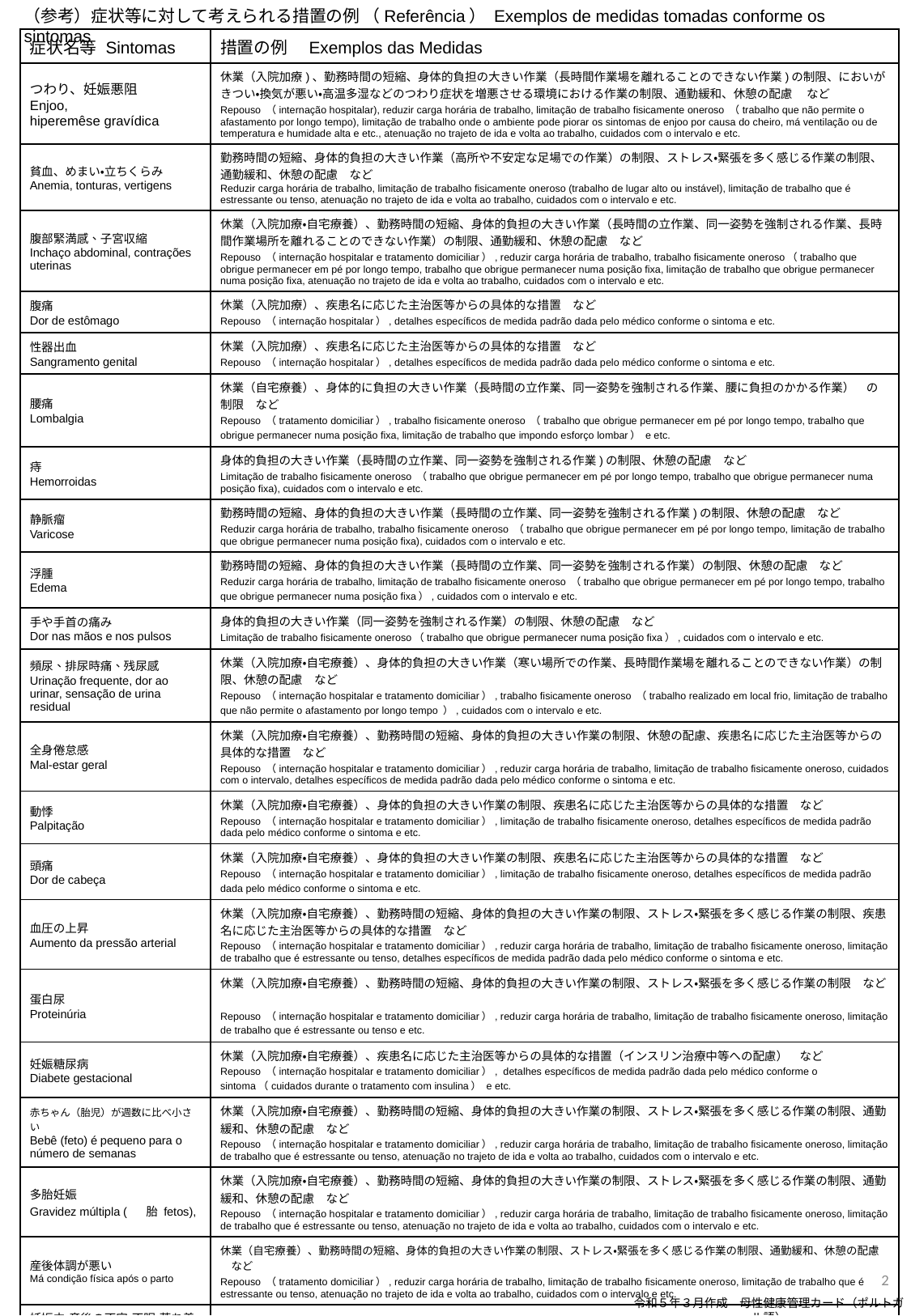

（参考）症状等に対して考えられる措置の例 （Referência） Exemplos de medidas tomadas conforme os sintomas
| 症状名等 Sintomas | 措置の例　Exemplos das Medidas |
| --- | --- |
| つわり、妊娠悪阻 Enjoo, hiperemêse gravídica | 休業（入院加療)、勤務時間の短縮、身体的負担の大きい作業（長時間作業場を離れることのできない作業)の制限、においがきつい・換気が悪い・高温多湿などのつわり症状を増悪させる環境における作業の制限、通勤緩和、休憩の配慮　 など Repouso （internação hospitalar), reduzir carga horária de trabalho, limitação de trabalho fisicamente oneroso （trabalho que não permite o afastamento por longo tempo), limitação de trabalho onde o ambiente pode piorar os sintomas de enjoo por causa do cheiro, má ventilação ou de temperatura e humidade alta e etc., atenuação no trajeto de ida e volta ao trabalho, cuidados com o intervalo e etc. |
| 貧血、めまい・立ちくらみ Anemia, tonturas, vertigens | 勤務時間の短縮、身体的負担の大きい作業（高所や不安定な足場での作業）の制限、ストレス・緊張を多く感じる作業の制限、通勤緩和、休憩の配慮　など Reduzir carga horária de trabalho, limitação de trabalho fisicamente oneroso (trabalho de lugar alto ou instável), limitação de trabalho que é estressante ou tenso, atenuação no trajeto de ida e volta ao trabalho, cuidados com o intervalo e etc. |
| 腹部緊満感、子宮収縮 Inchaço abdominal, contrações uterinas | 休業（入院加療・自宅療養）、勤務時間の短縮、身体的負担の大きい作業（長時間の立作業、同一姿勢を強制される作業、長時間作業場所を離れることのできない作業）の制限、通勤緩和、休憩の配慮　など Repouso （internação hospitalar e tratamento domiciliar）, reduzir carga horária de trabalho, trabalho fisicamente oneroso（trabalho que obrigue permanecer em pé por longo tempo, trabalho que obrigue permanecer numa posição fixa, limitação de trabalho que obrigue permanecer numa posição fixa, atenuação no trajeto de ida e volta ao trabalho, cuidados com o intervalo e etc. |
| 腹痛 Dor de estômago | 休業（入院加療）、疾患名に応じた主治医等からの具体的な措置　など Repouso （internação hospitalar）, detalhes específicos de medida padrão dada pelo médico conforme o sintoma e etc. |
| 性器出血 Sangramento genital | 休業（入院加療）、疾患名に応じた主治医等からの具体的な措置　など Repouso （internação hospitalar）, detalhes específicos de medida padrão dada pelo médico conforme o sintoma e etc. |
| 腰痛 Lombalgia | 休業（自宅療養）、身体的に負担の大きい作業（長時間の立作業、同一姿勢を強制される作業、腰に負担のかかる作業）　の制限　など Repouso （tratamento domiciliar）, trabalho fisicamente oneroso （trabalho que obrigue permanecer em pé por longo tempo, trabalho que obrigue permanecer numa posição fixa, limitação de trabalho que impondo esforço lombar） e etc. |
| 痔 Hemorroidas | 身体的負担の大きい作業（長時間の立作業、同一姿勢を強制される作業)の制限、休憩の配慮　など Limitação de trabalho fisicamente oneroso （trabalho que obrigue permanecer em pé por longo tempo, trabalho que obrigue permanecer numa posição fixa), cuidados com o intervalo e etc. |
| 静脈瘤 Varicose | 勤務時間の短縮、身体的負担の大きい作業（長時間の立作業、同一姿勢を強制される作業)の制限、休憩の配慮　など Reduzir carga horária de trabalho, trabalho fisicamente oneroso （trabalho que obrigue permanecer em pé por longo tempo, limitação de trabalho que obrigue permanecer numa posição fixa), cuidados com o intervalo e etc. |
| 浮腫 Edema | 勤務時間の短縮、身体的負担の大きい作業（長時間の立作業、同一姿勢を強制される作業）の制限、休憩の配慮　など Reduzir carga horária de trabalho, limitação de trabalho fisicamente oneroso （trabalho que obrigue permanecer em pé por longo tempo, trabalho que obrigue permanecer numa posição fixa）, cuidados com o intervalo e etc. |
| 手や手首の痛み Dor nas mãos e nos pulsos | 身体的負担の大きい作業（同一姿勢を強制される作業）の制限、休憩の配慮　など Limitação de trabalho fisicamente oneroso（trabalho que obrigue permanecer numa posição fixa）, cuidados com o intervalo e etc. |
| 頻尿、排尿時痛、残尿感 Urinação frequente, dor ao urinar, sensação de urina residual | 休業（入院加療・自宅療養）、身体的負担の大きい作業（寒い場所での作業、長時間作業場を離れることのできない作業）の制限、休憩の配慮　など Repouso （internação hospitalar e tratamento domiciliar）, trabalho fisicamente oneroso （trabalho realizado em local frio, limitação de trabalho que não permite o afastamento por longo tempo ）, cuidados com o intervalo e etc. |
| 全身倦怠感 Mal-estar geral | 休業（入院加療・自宅療養）、勤務時間の短縮、身体的負担の大きい作業の制限、休憩の配慮、疾患名に応じた主治医等からの具体的な措置　など　　 Repouso （internação hospitalar e tratamento domiciliar）, reduzir carga horária de trabalho, limitação de trabalho fisicamente oneroso, cuidados com o intervalo, detalhes específicos de medida padrão dada pelo médico conforme o sintoma e etc. |
| 動悸 Palpitação | 休業（入院加療・自宅療養）、身体的負担の大きい作業の制限、疾患名に応じた主治医等からの具体的な措置　など Repouso （internação hospitalar e tratamento domiciliar）, limitação de trabalho fisicamente oneroso, detalhes específicos de medida padrão dada pelo médico conforme o sintoma e etc. |
| 頭痛 Dor de cabeça | 休業（入院加療・自宅療養）、身体的負担の大きい作業の制限、疾患名に応じた主治医等からの具体的な措置　など　 Repouso （internação hospitalar e tratamento domiciliar）, limitação de trabalho fisicamente oneroso, detalhes específicos de medida padrão dada pelo médico conforme o sintoma e etc. |
| 血圧の上昇 Aumento da pressão arterial | 休業（入院加療・自宅療養）、勤務時間の短縮、身体的負担の大きい作業の制限、ストレス・緊張を多く感じる作業の制限、疾患名に応じた主治医等からの具体的な措置　など Repouso （internação hospitalar e tratamento domiciliar）, reduzir carga horária de trabalho, limitação de trabalho fisicamente oneroso, limitação de trabalho que é estressante ou tenso, detalhes específicos de medida padrão dada pelo médico conforme o sintoma e etc. |
| 蛋白尿　 Proteinúria | 休業（入院加療・自宅療養）、勤務時間の短縮、身体的負担の大きい作業の制限、ストレス・緊張を多く感じる作業の制限　など　 Repouso （internação hospitalar e tratamento domiciliar）, reduzir carga horária de trabalho, limitação de trabalho fisicamente oneroso, limitação de trabalho que é estressante ou tenso e etc. |
| 妊娠糖尿病 Diabete gestacional | 休業（入院加療・自宅療養）、疾患名に応じた主治医等からの具体的な措置（インスリン治療中等への配慮）　など　 Repouso （internação hospitalar e tratamento domiciliar）, detalhes específicos de medida padrão dada pelo médico conforme o sintoma（cuidados durante o tratamento com insulina） e etc. |
| 赤ちゃん（胎児）が週数に比べ小さい Bebê (feto) é pequeno para o número de semanas | 休業（入院加療・自宅療養）、勤務時間の短縮、身体的負担の大きい作業の制限、ストレス・緊張を多く感じる作業の制限、通勤緩和、休憩の配慮　など Repouso （internação hospitalar e tratamento domiciliar）, reduzir carga horária de trabalho, limitação de trabalho fisicamente oneroso, limitação de trabalho que é estressante ou tenso, atenuação no trajeto de ida e volta ao trabalho, cuidados com o intervalo e etc. |
| 多胎妊娠 Gravidez múltipla ( 胎 fetos), | 休業（入院加療・自宅療養）、勤務時間の短縮、身体的負担の大きい作業の制限、ストレス・緊張を多く感じる作業の制限、通勤緩和、休憩の配慮　など Repouso （internação hospitalar e tratamento domiciliar）, reduzir carga horária de trabalho, limitação de trabalho fisicamente oneroso, limitação de trabalho que é estressante ou tenso, atenuação no trajeto de ida e volta ao trabalho, cuidados com o intervalo e etc. |
| 産後体調が悪い Má condição física após o parto | 休業（自宅療養）、勤務時間の短縮、身体的負担の大きい作業の制限、ストレス・緊張を多く感じる作業の制限、通勤緩和、休憩の配慮　など Repouso （tratamento domiciliar）, reduzir carga horária de trabalho, limitação de trabalho fisicamente oneroso, limitação de trabalho que é estressante ou tenso, atenuação no trajeto de ida e volta ao trabalho, cuidados com o intervalo e etc. |
| 妊娠中・産後の不安・不眠・落ち着かないなど Ansiedade durante a gravidez e pós-parto, insônia, ansiedade e etc. | 休業（入院加療・自宅療養）、勤務時間の短縮、ストレス・緊張を多く感じる作業の制限、通勤緩和、休憩の配慮　など Repouso （internação hospitalar e tratamento domiciliar）, reduzir carga horária de trabalho, limitação de trabalho que é estressante ou tenso, atenuação no trajeto de ida e volta ao trabalho, cuidados com o intervalo e etc. |
| 合併症等（自由記載）　 Complicações e etc. （descrição livre） | 疾患名に応じた主治医等からの具体的な措置、もしくは上記の症状名等から参照できる措置　など Detalhes específicos de medida padrão dada pelo médico conforme o sintoma ou medidas que possa ser referentes ao sintomas acima e etc. |
2
令和５年３月作成　母性健康管理カード（ポルトガル語）